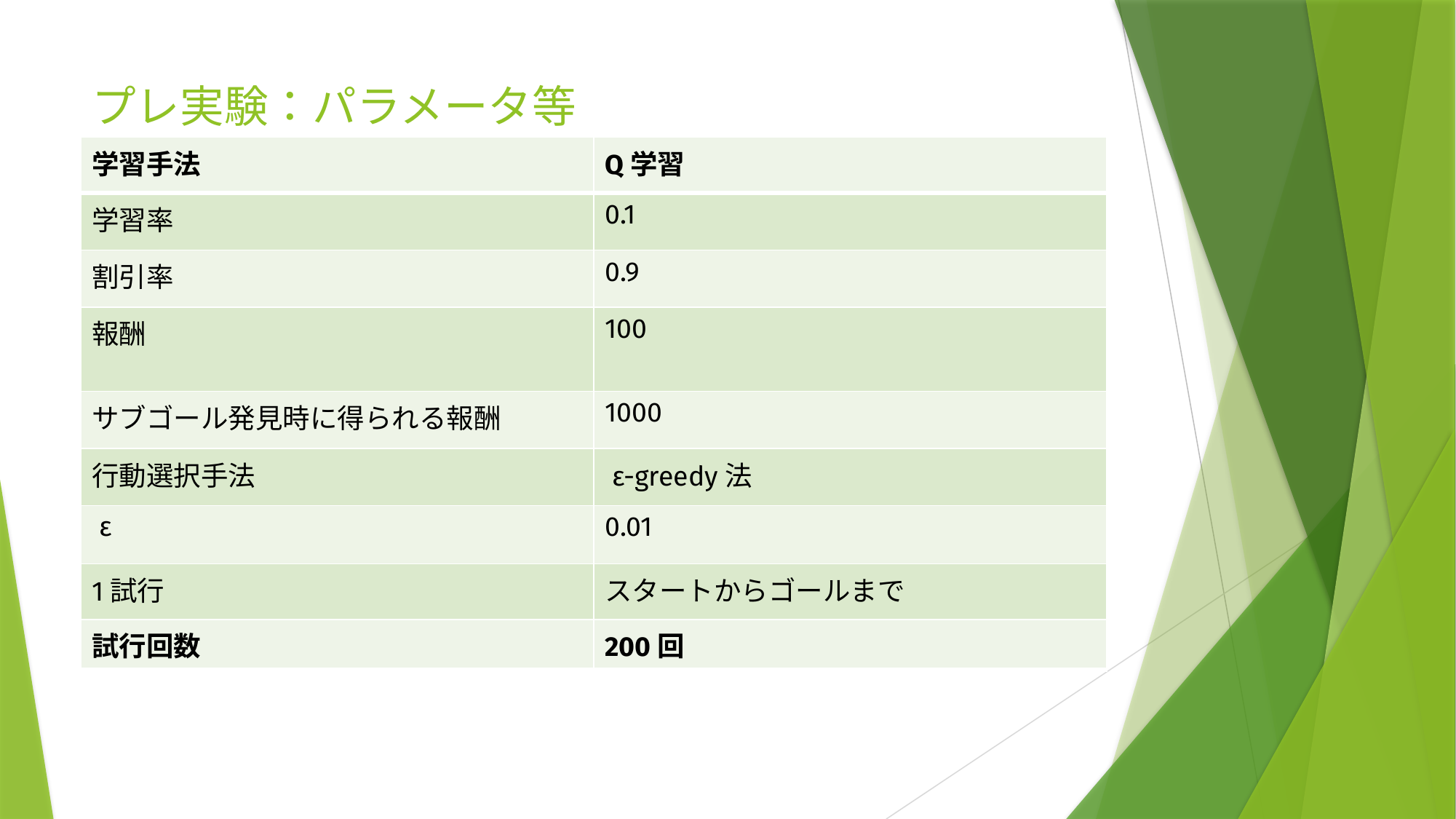

# プレ実験：パラメータ等
| 学習手法 | Q学習 |
| --- | --- |
| 学習率 | 0.1 |
| 割引率 | 0.9 |
| 報酬 | 100 |
| サブゴール発見時に得られる報酬 | 1000 |
| 行動選択手法 | ε-greedy法 |
| ε | 0.01 |
| 1試行 | スタートからゴールまで |
| 試行回数 | 200回 |
| --- | --- |